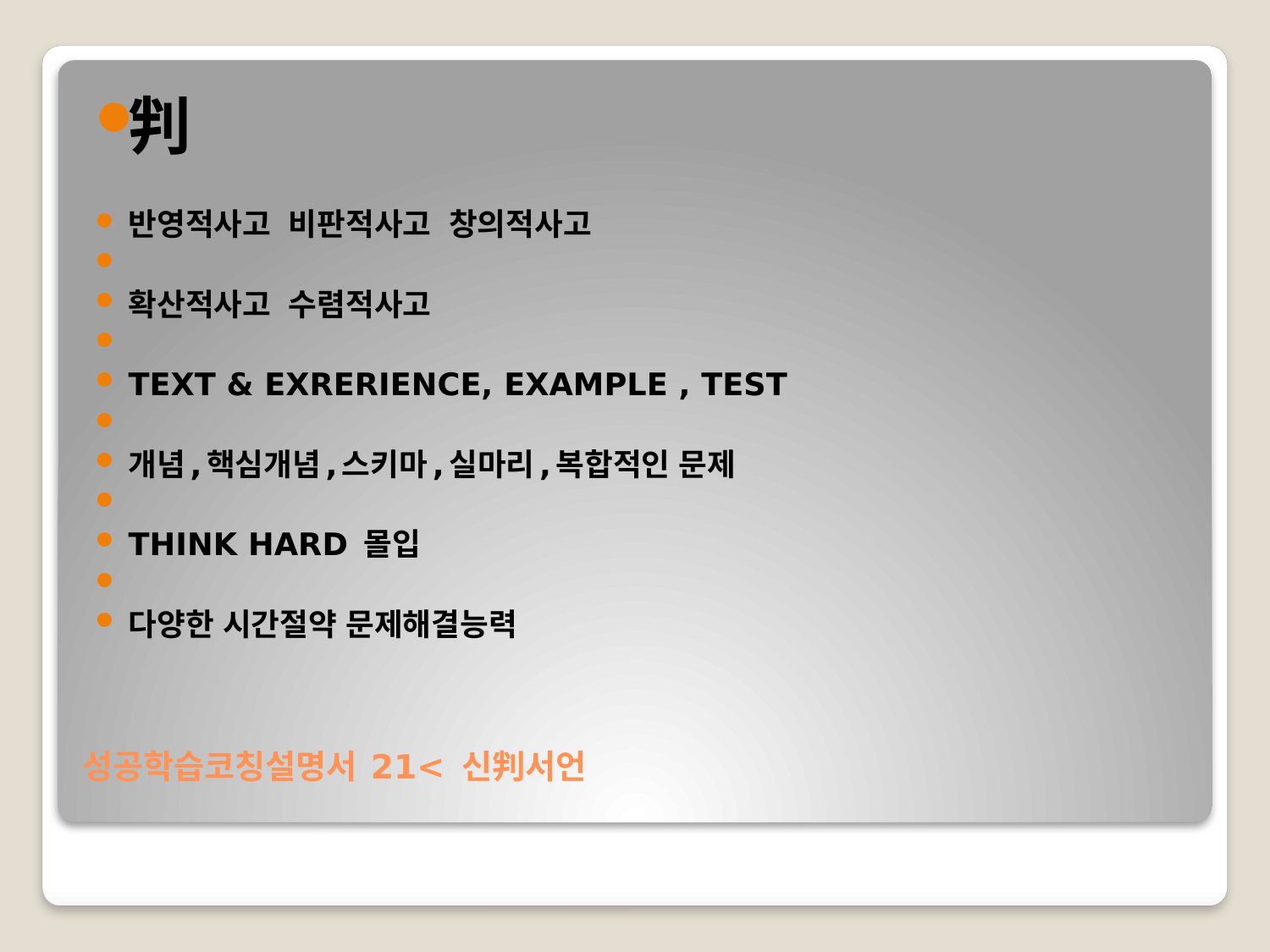

判

반영적사고  비판적사고  창의적사고

확산적사고  수렴적사고

TEXT & EXRERIENCE, EXAMPLE , TEST

개념,핵심개념,스키마,실마리,복합적인 문제

THINK HARD 몰입

다양한 시간절약 문제해결능력

# 성공학습코칭설명서 21< 신判서언